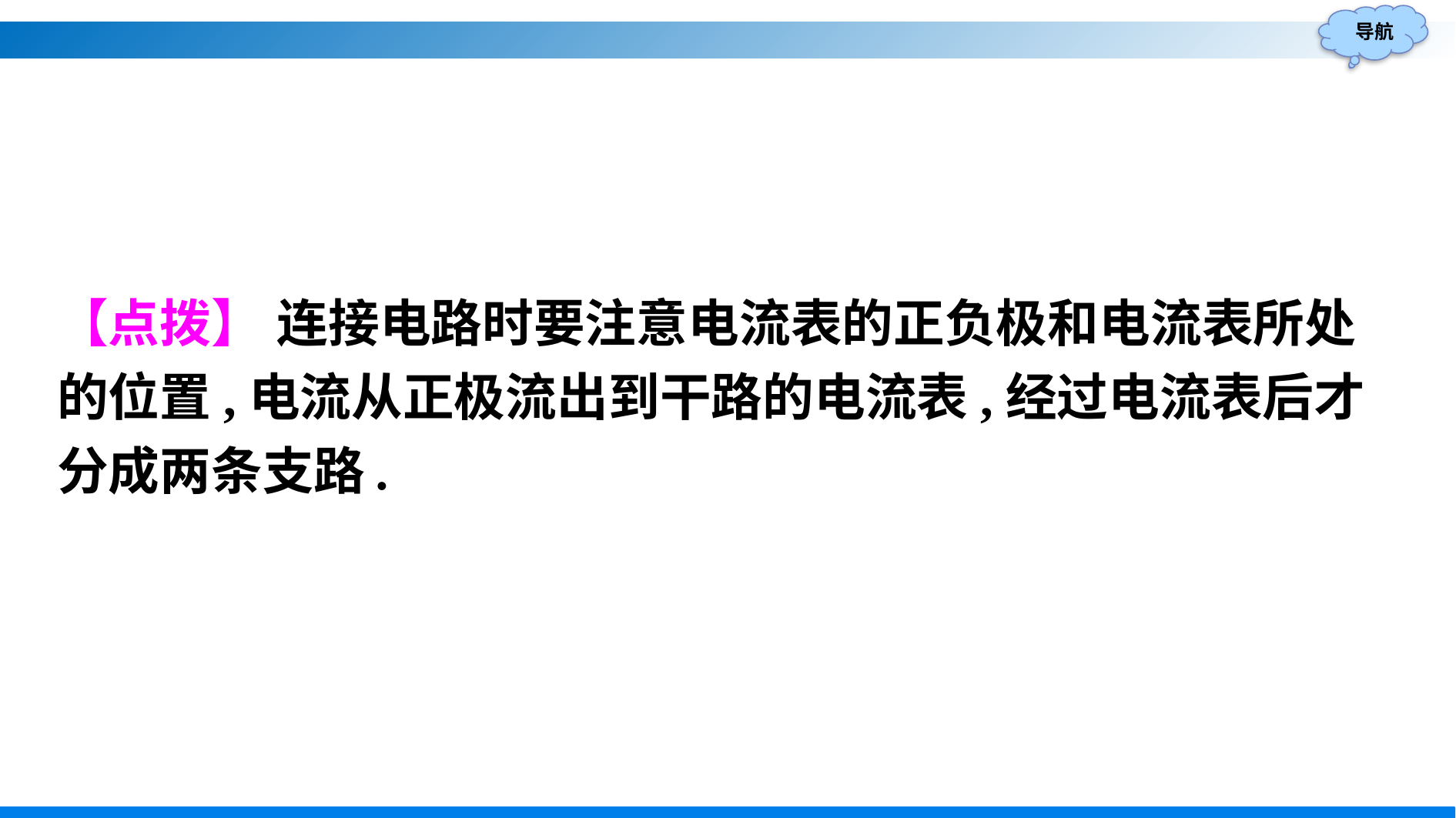

【点拨】 连接电路时要注意电流表的正负极和电流表所处的位置,电流从正极流出到干路的电流表,经过电流表后才分成两条支路.